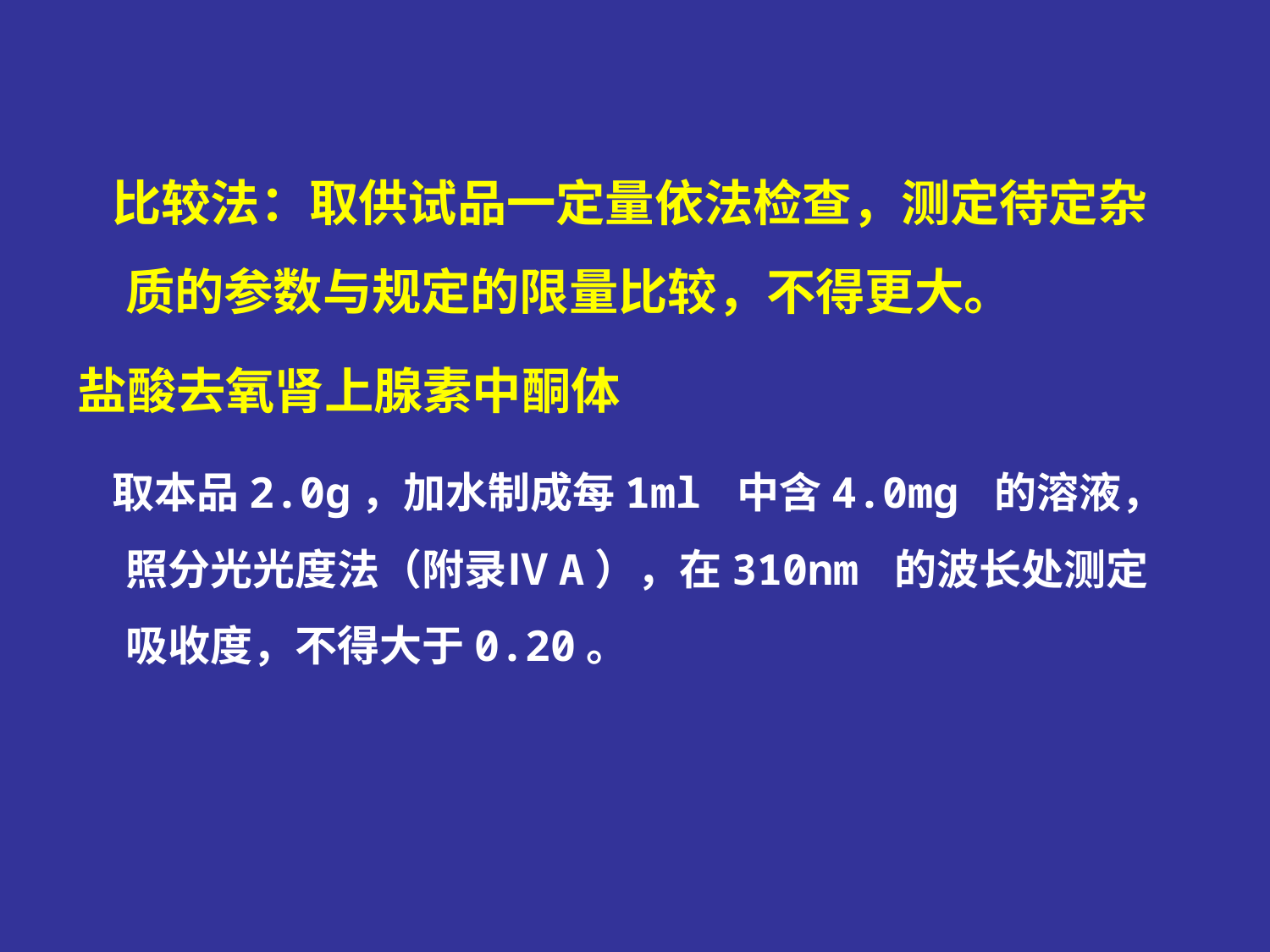

比较法：取供试品一定量依法检查，测定待定杂质的参数与规定的限量比较，不得更大。
盐酸去氧肾上腺素中酮体
  取本品2.0g，加水制成每1ml 中含4.0mg 的溶液，照分光光度法（附录ⅣA），在310nm 的波长处测定吸收度，不得大于0.20。